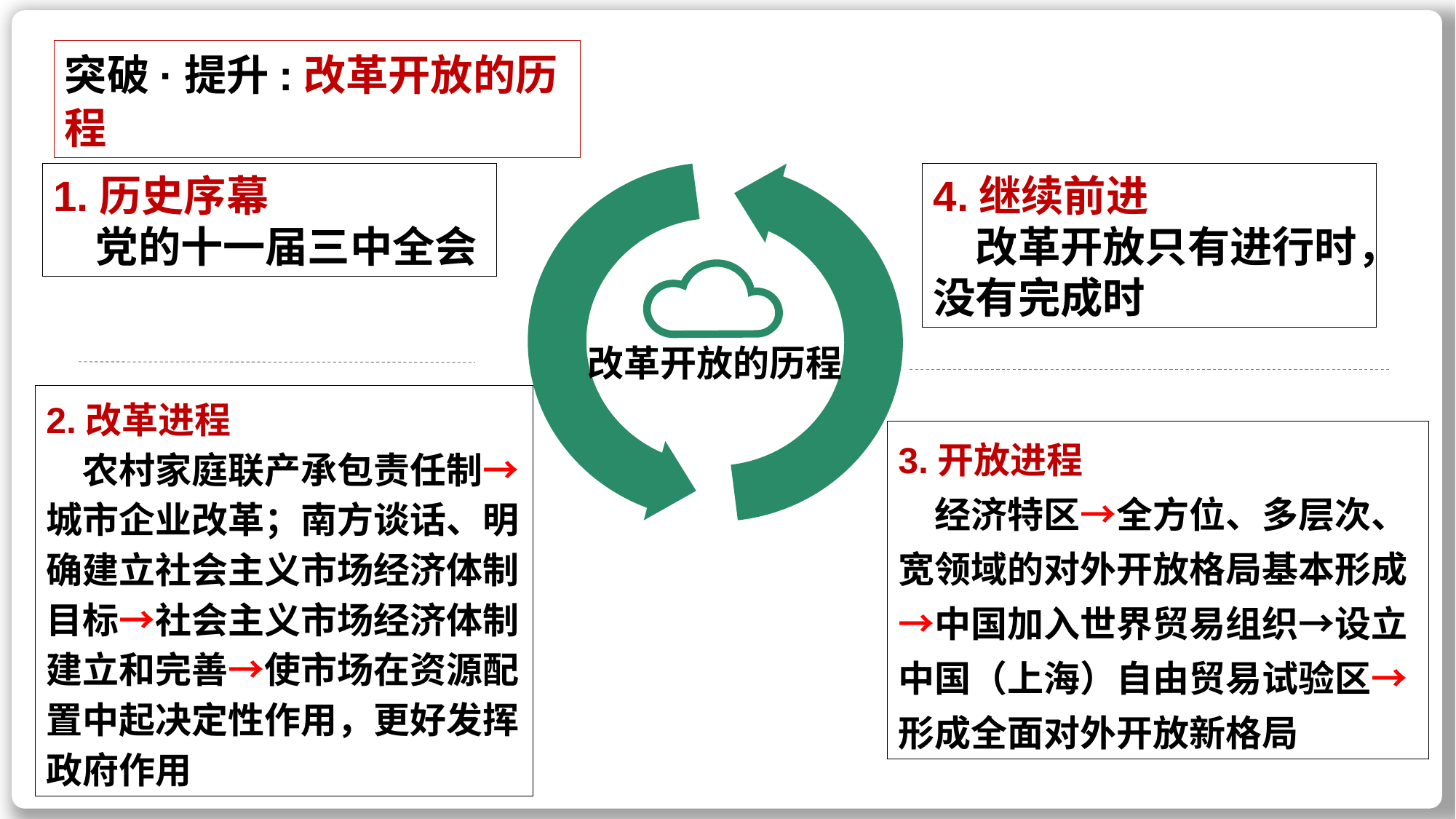

一、公有制经济（为什么、怎么办）
1.为什么要毫不动摇巩固发展公有制经济？
【答题要点】：生产资料所有制+公有制为主体的地位+公有制为主体的作用
【答题模板】
①我国坚持以公有制主体、多种所有制经济共同发展的生产资料所有制，这是中国特色社会主义制度的重要支柱，也是社会主义市场经济体制的根基，体现了中国特色社会主义制度的优越性。
② 以公有制为主体是社会主义经济制度根本特征，公有制经济是社会主义经济制度的基础。
③坚持公有制为主体是促进生产力发展根本要求，有利于推动经济持续发展；是实现共同富裕根本前提，有利于人民共享发展成果。
突破·提升:改革开放的历程
1.历史序幕
　党的十一届三中全会

改革开放的历程
4.继续前进
　改革开放只有进行时，没有完成时
2.改革进程
　农村家庭联产承包责任制→城市企业改革；南方谈话、明确建立社会主义市场经济体制目标→社会主义市场经济体制建立和完善→使市场在资源配置中起决定性作用，更好发挥政府作用
3.开放进程
　经济特区→全方位、多层次、宽领域的对外开放格局基本形成→中国加入世界贸易组织→设立中国（上海）自由贸易试验区→形成全面对外开放新格局